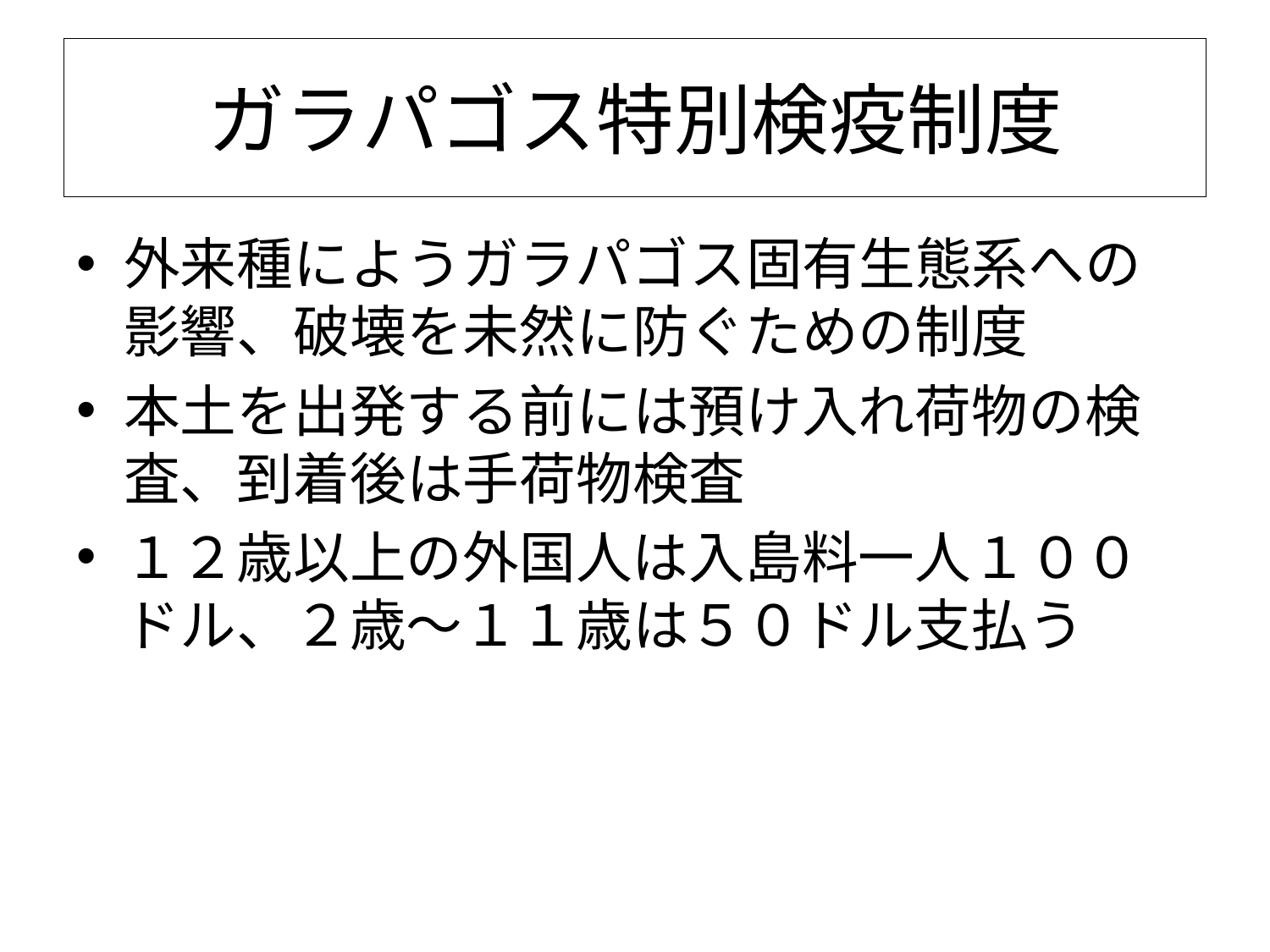

# ガラパゴス特別検疫制度
外来種にようガラパゴス固有生態系への影響、破壊を未然に防ぐための制度
本土を出発する前には預け入れ荷物の検査、到着後は手荷物検査
１２歳以上の外国人は入島料一人１００ドル、２歳～１１歳は５０ドル支払う